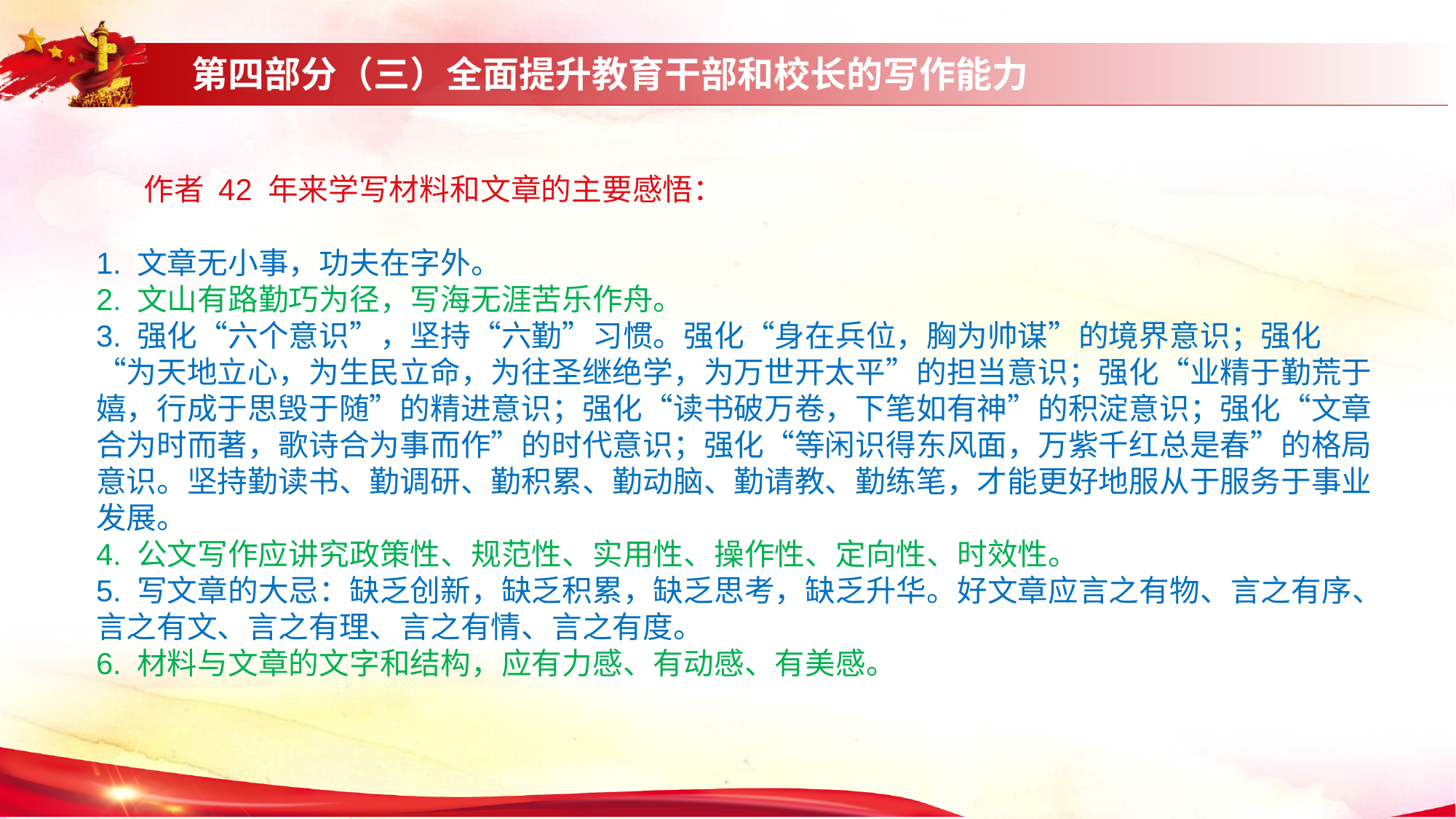

第四部分（三）全面提升教育干部和校长的写作能力
      作者 42 年来学写材料和文章的主要感悟：

1. 文章无小事，功夫在字外。
2. 文山有路勤巧为径，写海无涯苦乐作舟。
3. 强化“六个意识”，坚持“六勤”习惯。强化“身在兵位，胸为帅谋”的境界意识；强化“为天地立心，为生民立命，为往圣继绝学，为万世开太平”的担当意识；强化“业精于勤荒于嬉，行成于思毁于随”的精进意识；强化“读书破万卷，下笔如有神”的积淀意识；强化“文章合为时而著，歌诗合为事而作”的时代意识；强化“等闲识得东风面，万紫千红总是春”的格局意识。坚持勤读书、勤调研、勤积累、勤动脑、勤请教、勤练笔，才能更好地服从于服务于事业发展。
4. 公文写作应讲究政策性、规范性、实用性、操作性、定向性、时效性。
5. 写文章的大忌：缺乏创新，缺乏积累，缺乏思考，缺乏升华。好文章应言之有物、言之有序、言之有文、言之有理、言之有情、言之有度。
6. 材料与文章的文字和结构，应有力感、有动感、有美感。